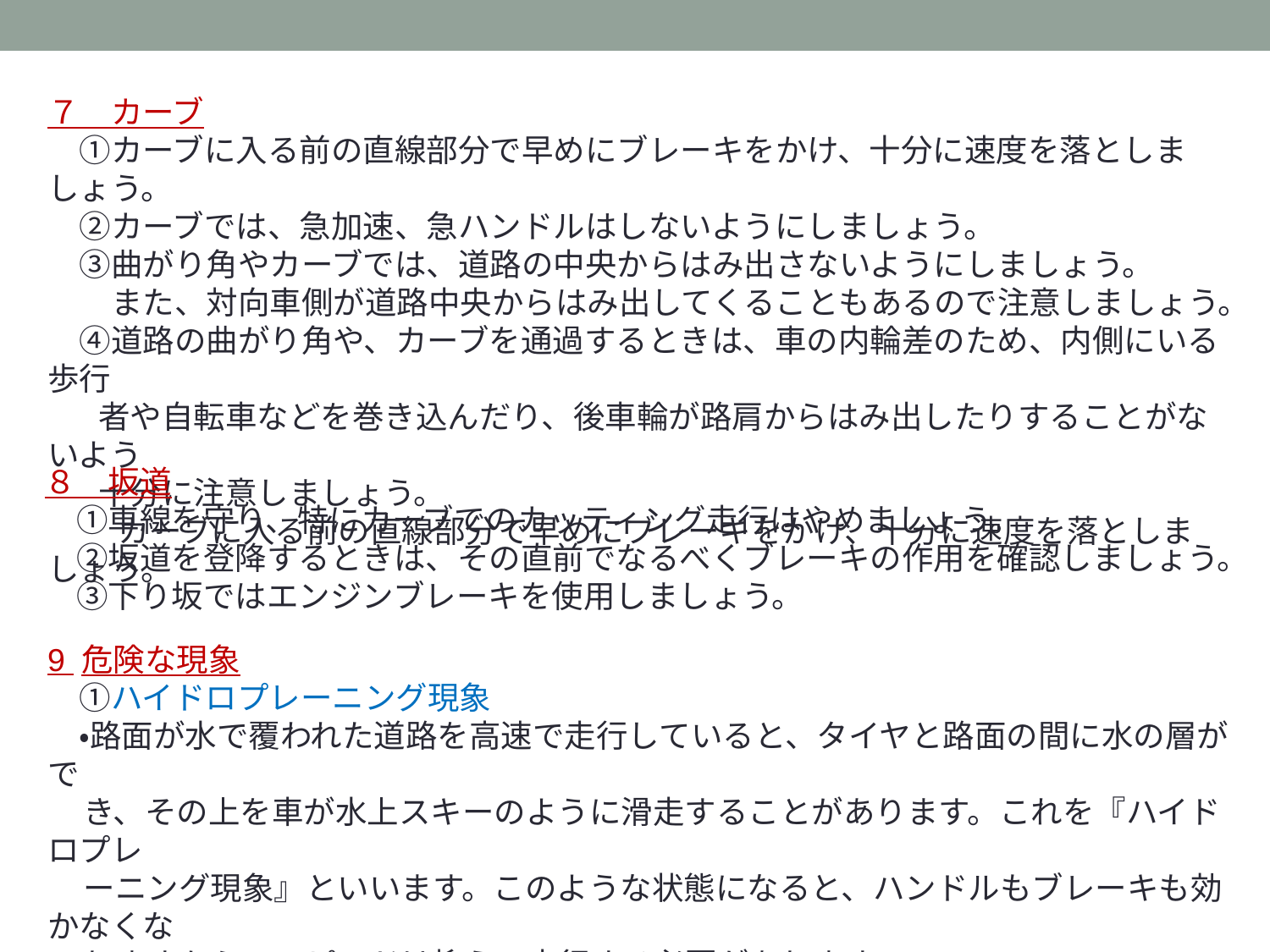

７　カーブ
　①カーブに入る前の直線部分で早めにブレーキをかけ、十分に速度を落としましょう。
　②カーブでは、急加速、急ハンドルはしないようにしましょう。
　③曲がり角やカーブでは、道路の中央からはみ出さないようにしましょう。
　　また、対向車側が道路中央からはみ出してくることもあるので注意しましょう。
　④道路の曲がり角や、カーブを通過するときは、車の内輪差のため、内側にいる歩行
      者や自転車などを巻き込んだり、後車輪が路肩からはみ出したりすることがないよう
      十分に注意しましょう。
　　 カーブに入る前の直線部分で早めにブレーキをかけ、十分に速度を落としましょう。
８　坂道
　①車線を守り、特にカーブでのカッティング走行はやめましょう。
　②坂道を登降するときは、その直前でなるべくブレーキの作用を確認しましょう。
　③下り坂ではエンジンブレーキを使用しましょう。

9 危険な現象
　①ハイドロプレーニング現象
　・路面が水で覆われた道路を高速で走行していると、タイヤと路面の間に水の層がで
    き、その上を車が水上スキーのように滑走することがあります。これを『ハイドロプレ
    ーニング現象』といいます。このような状態になると、ハンドルもブレーキも効かなくな
    りますから、スピードは抑えて走行する必要があります。